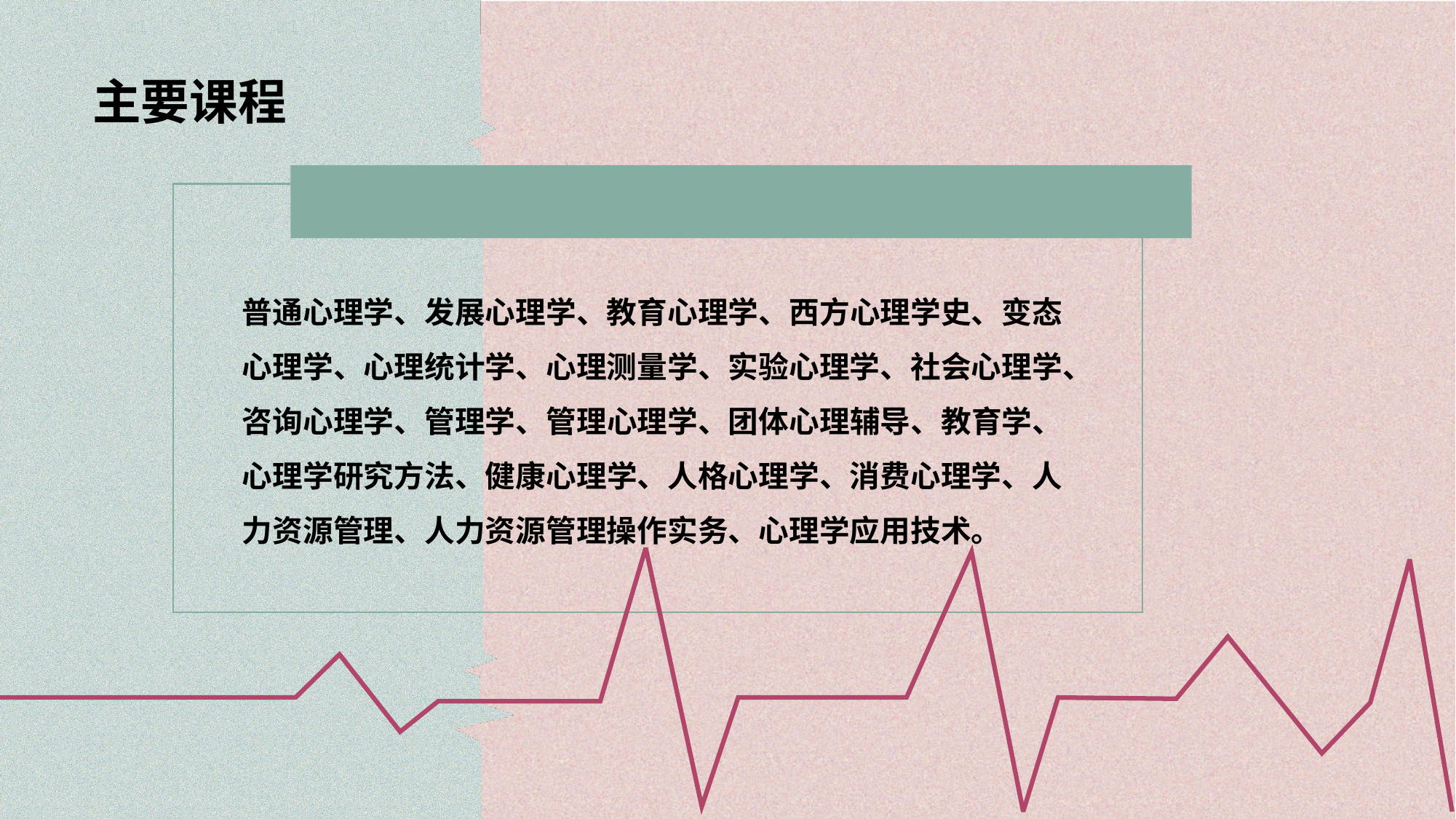

主要课程

普通心理学、发展心理学、教育心理学、西方心理学史、变态心理学、心理统计学、心理测量学、实验心理学、社会心理学、咨询心理学、管理学、管理心理学、团体心理辅导、教育学、心理学研究方法、健康心理学、人格心理学、消费心理学、人力资源管理、人力资源管理操作实务、心理学应用技术。